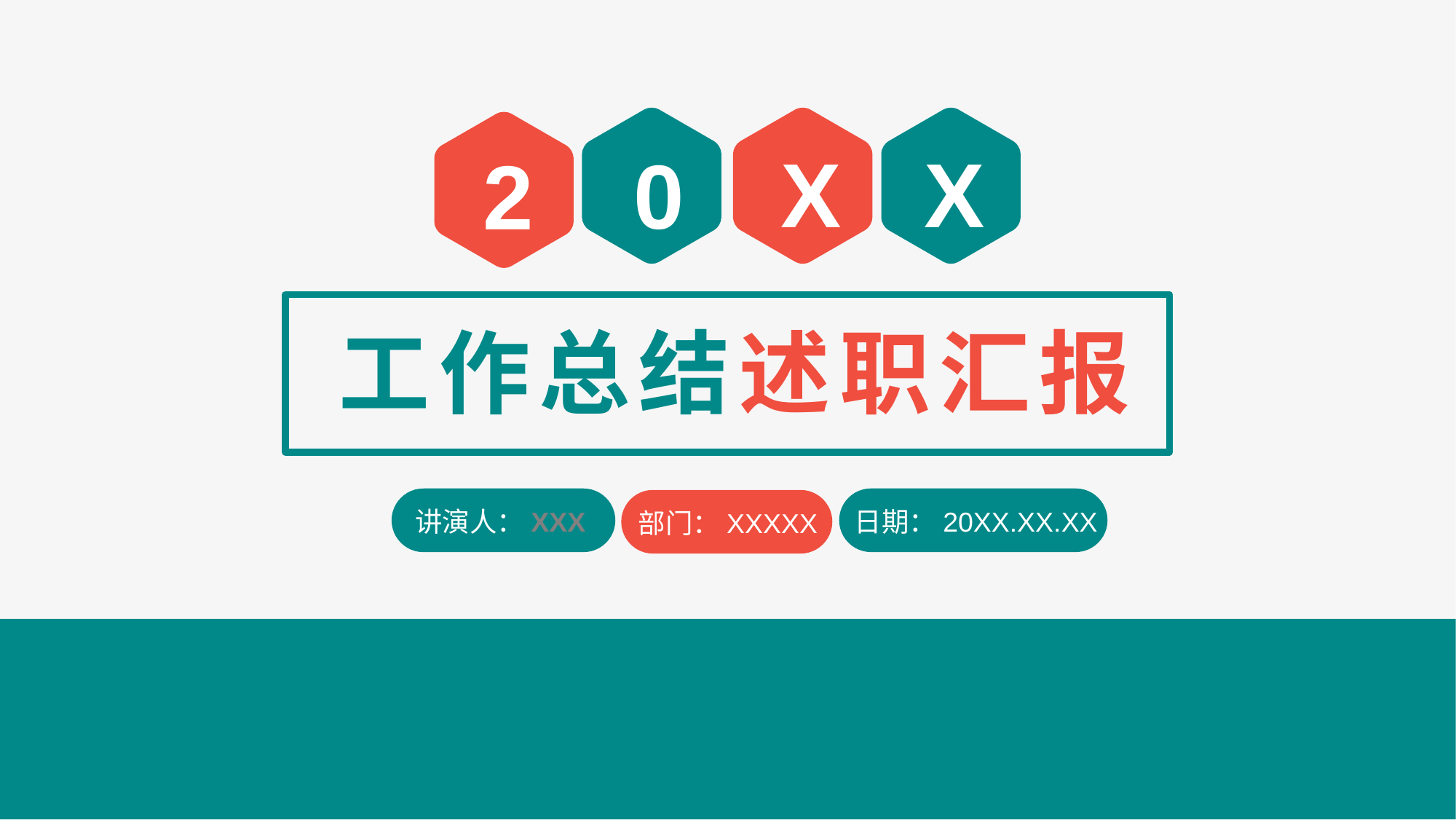

X
X
0
2

工作总结述职汇报

日期：20XX.XX.XX
讲演人：XXX
部门：XXXXX